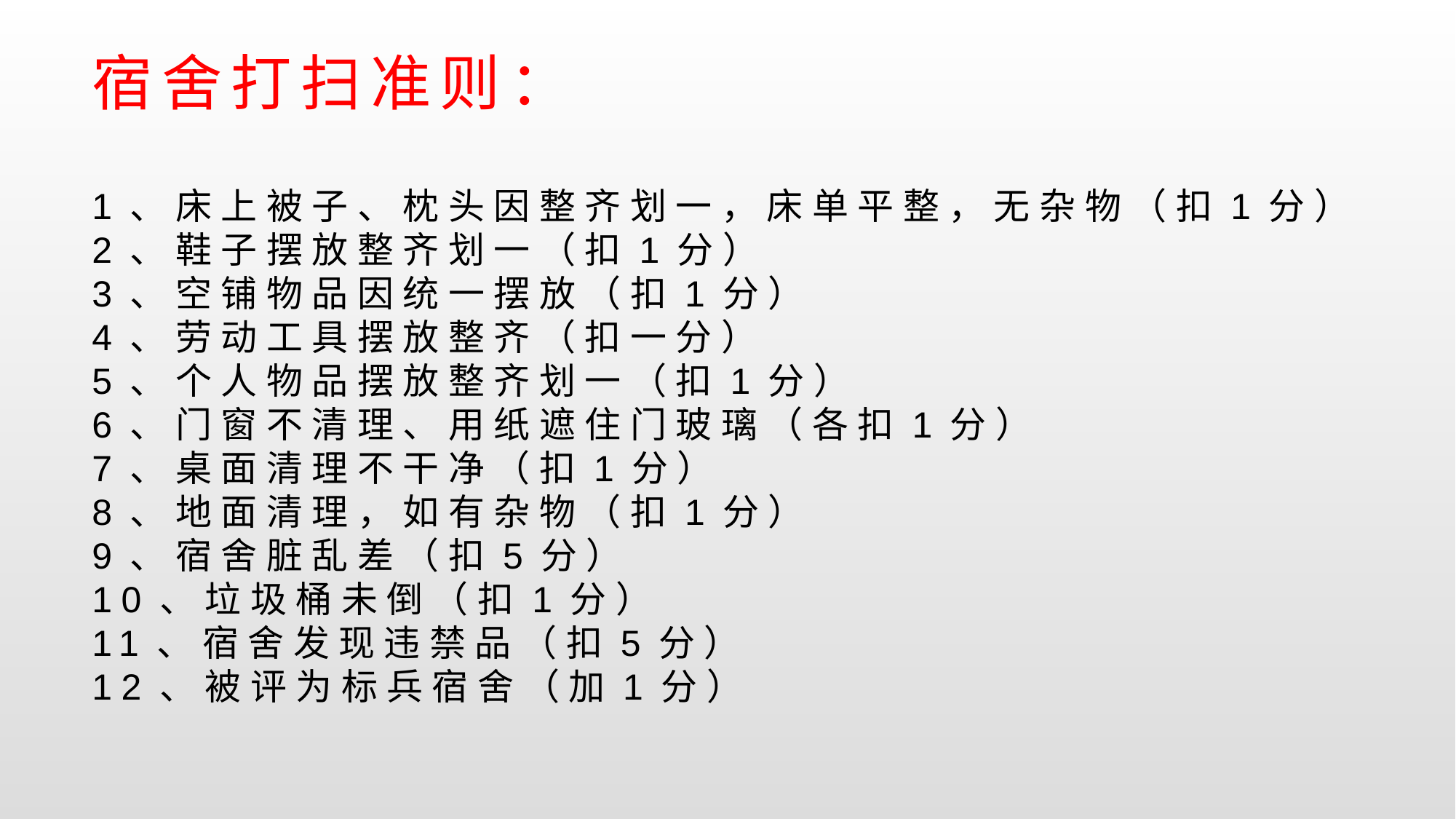

# 宿舍打扫准则： 1、床上被子、枕头因整齐划一，床单平整，无杂物（扣1分） 2、鞋子摆放整齐划一（扣1分） 3、空铺物品因统一摆放（扣1分） 4、劳动工具摆放整齐（扣一分） 5、个人物品摆放整齐划一（扣1分） 6、门窗不清理、用纸遮住门玻璃（各扣1分） 7、桌面清理不干净（扣1分） 8、地面清理，如有杂物（扣1分） 9、宿舍脏乱差（扣5分） 10、垃圾桶未倒（扣1分） 11、宿舍发现违禁品（扣5分） 12、被评为标兵宿舍（加1分）